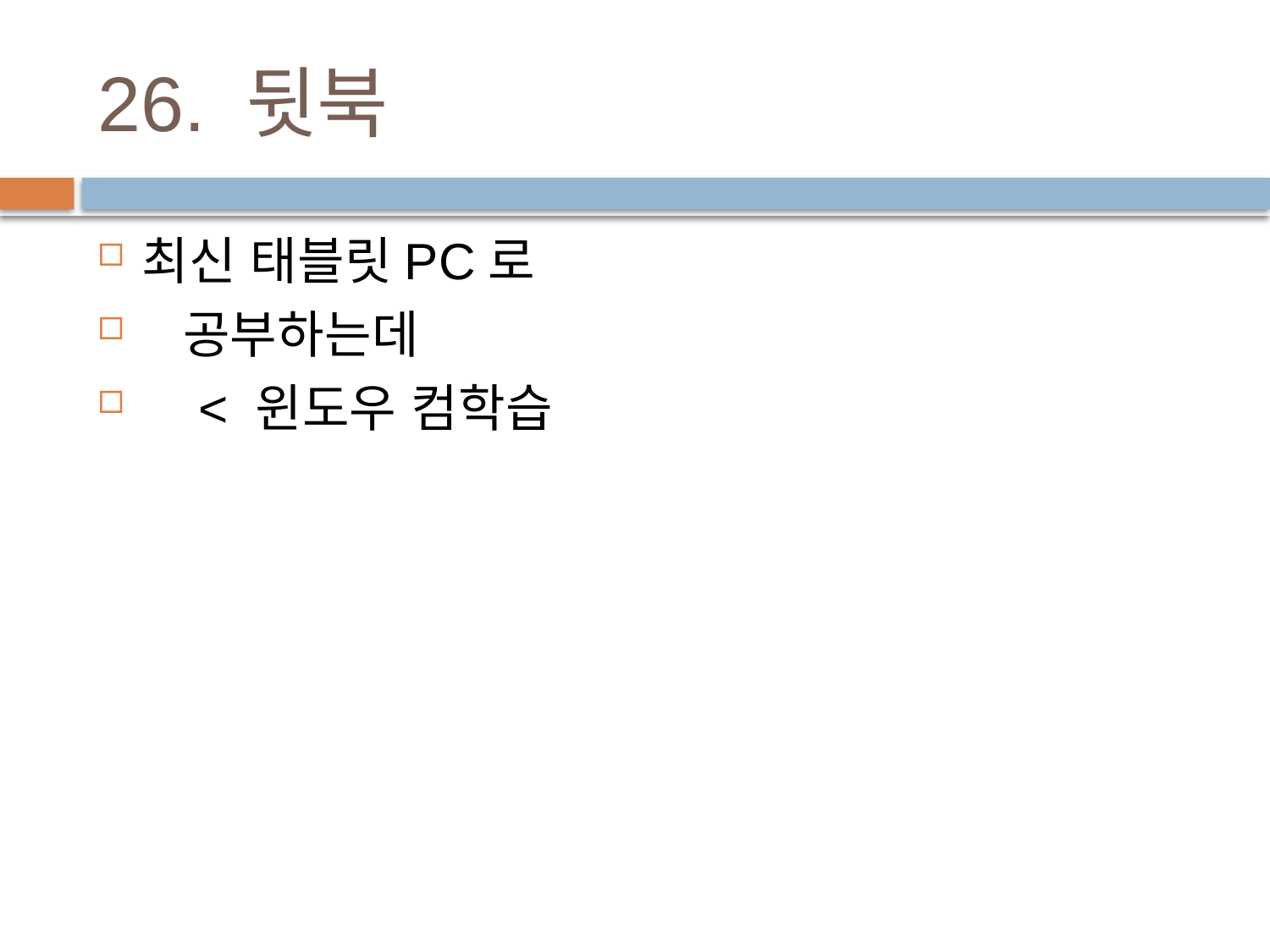

# 26. 뒷북
최신 태블릿PC로
  공부하는데
    < 윈도우 컴학습